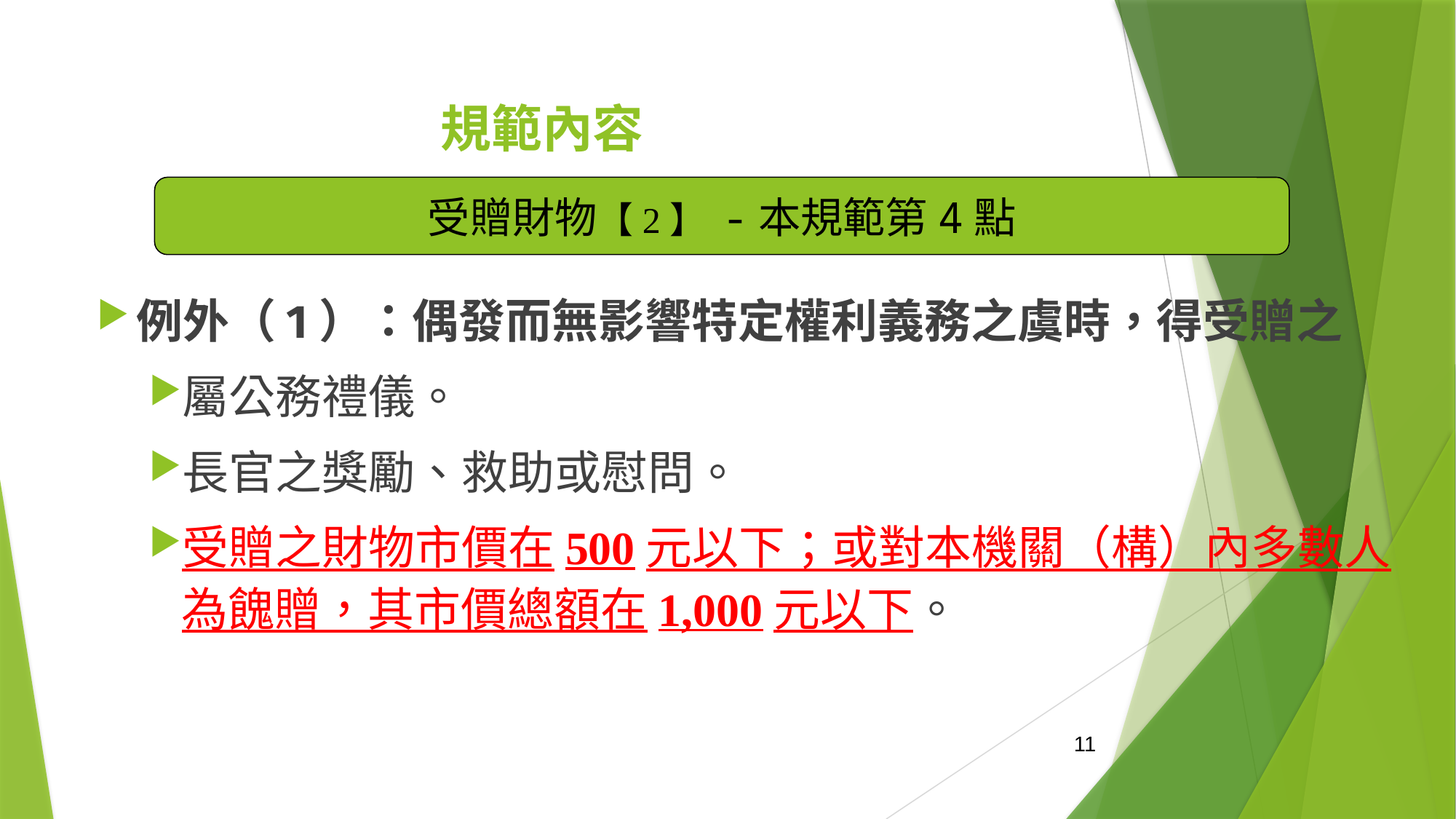

# 規範內容
受贈財物【2】 -本規範第4點
例外（1）：偶發而無影響特定權利義務之虞時，得受贈之
屬公務禮儀。
長官之獎勵、救助或慰問。
受贈之財物市價在500元以下；或對本機關（構）內多數人為餽贈，其市價總額在1,000元以下。
11